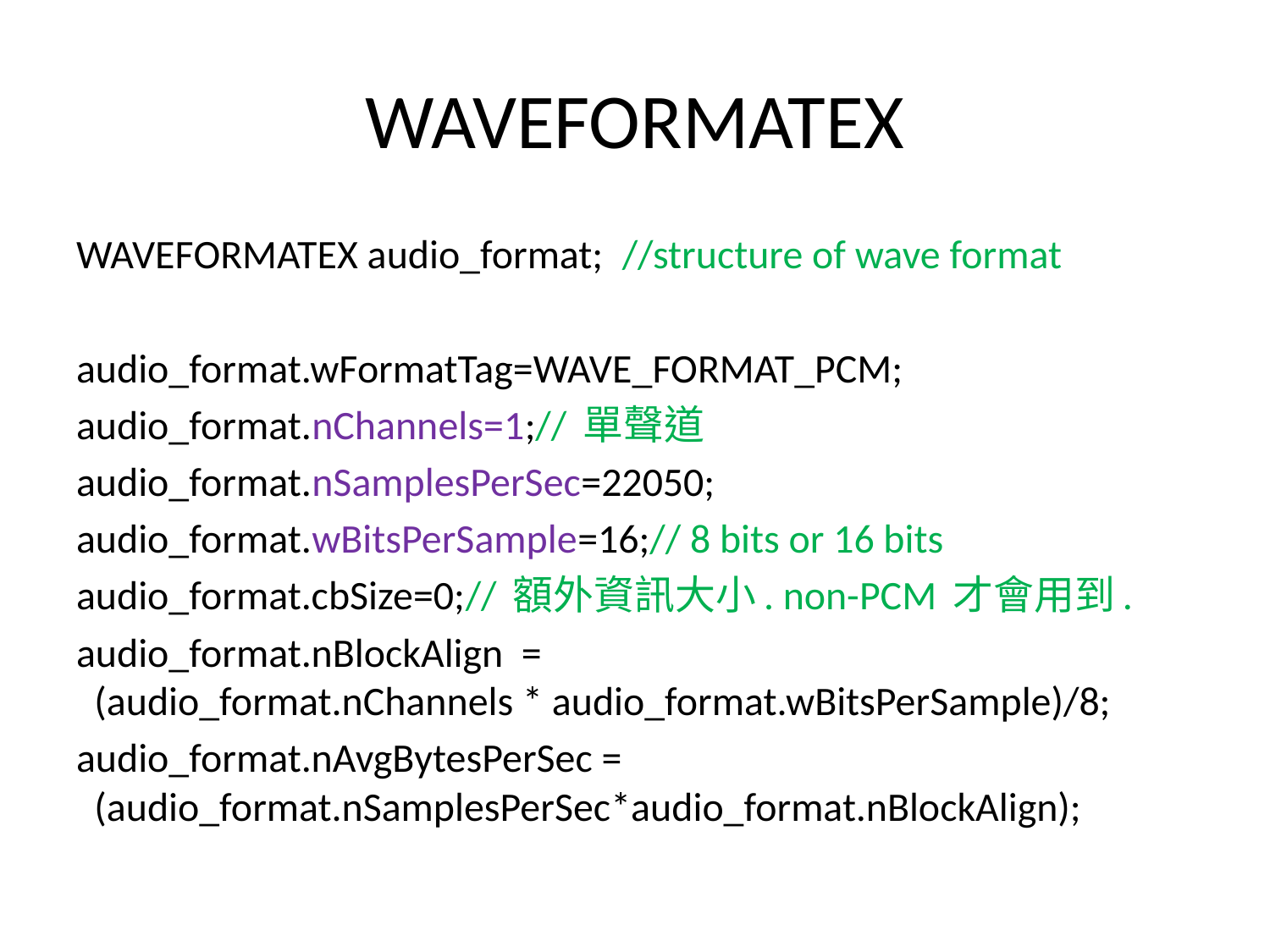

# WAVEFORMATEX
WAVEFORMATEX audio_format;  //structure of wave format

audio_format.wFormatTag=WAVE_FORMAT_PCM;
audio_format.nChannels=1;// 單聲道
audio_format.nSamplesPerSec=22050;
audio_format.wBitsPerSample=16;// 8 bits or 16 bits
audio_format.cbSize=0;// 額外資訊大小. non-PCM 才會用到.
audio_format.nBlockAlign  =
  (audio_format.nChannels * audio_format.wBitsPerSample)/8;
audio_format.nAvgBytesPerSec =
  (audio_format.nSamplesPerSec*audio_format.nBlockAlign);